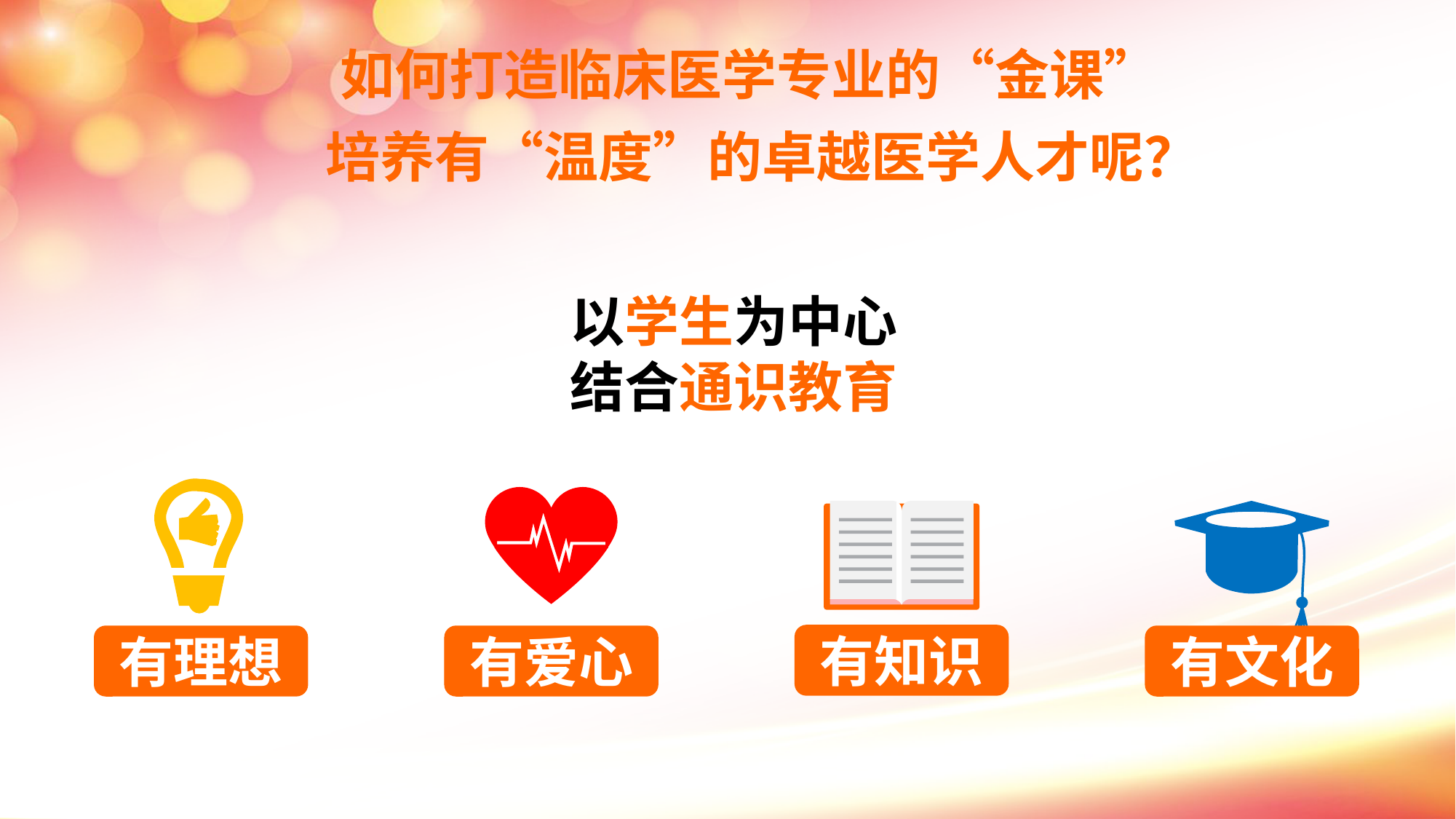

# 如何打造临床医学专业的“金课” 培养有“温度”的卓越医学人才呢？
以学生为中心
结合通识教育

有理想

有爱心

有知识

有文化